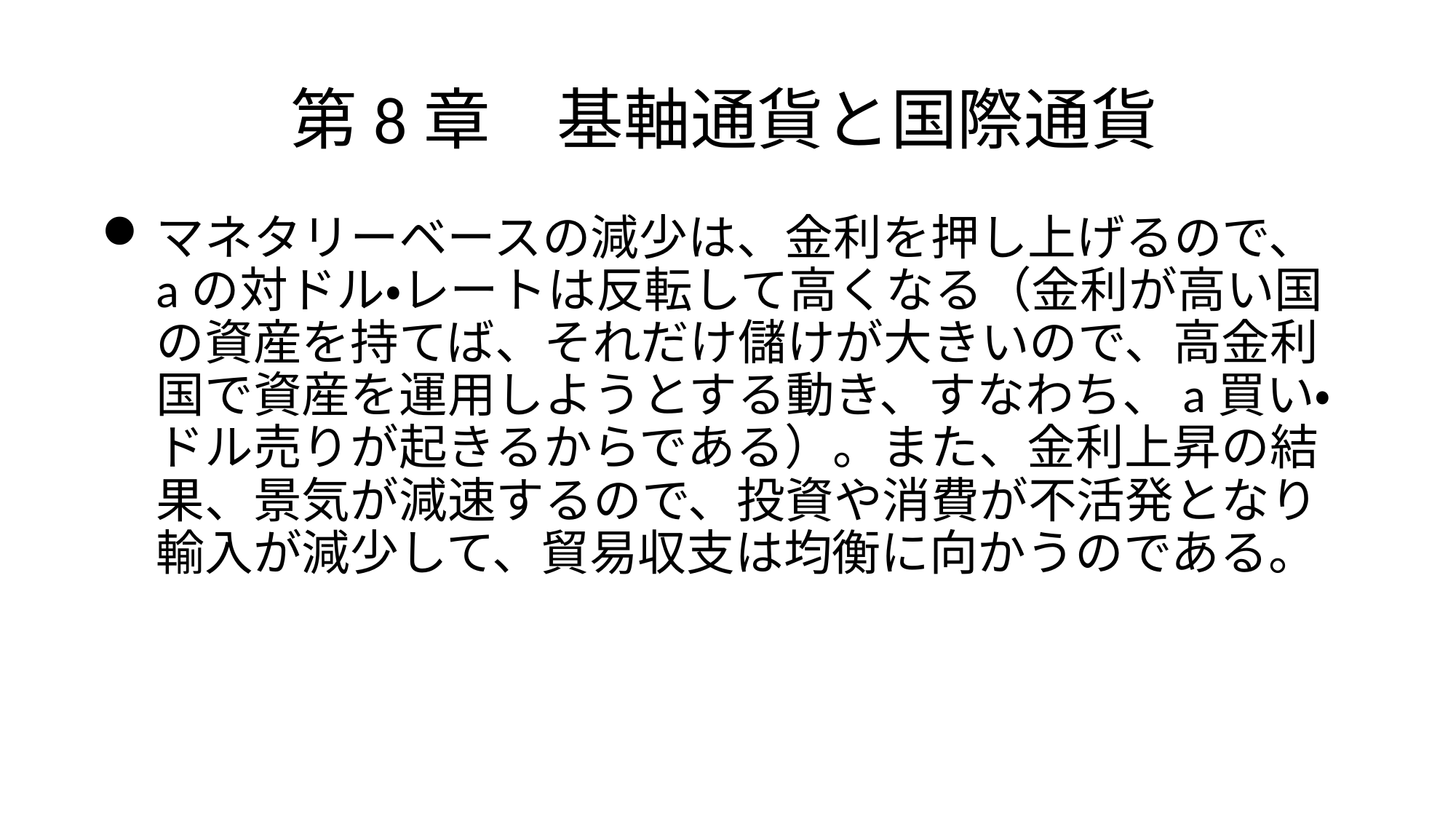

# 第8章　基軸通貨と国際通貨
マネタリーベースの減少は、金利を押し上げるので、aの対ドル・レートは反転して高くなる（金利が高い国の資産を持てば、それだけ儲けが大きいので、高金利国で資産を運用しようとする動き、すなわち、a買い・ドル売りが起きるからである）。また、金利上昇の結果、景気が減速するので、投資や消費が不活発となり輸入が減少して、貿易収支は均衡に向かうのである。